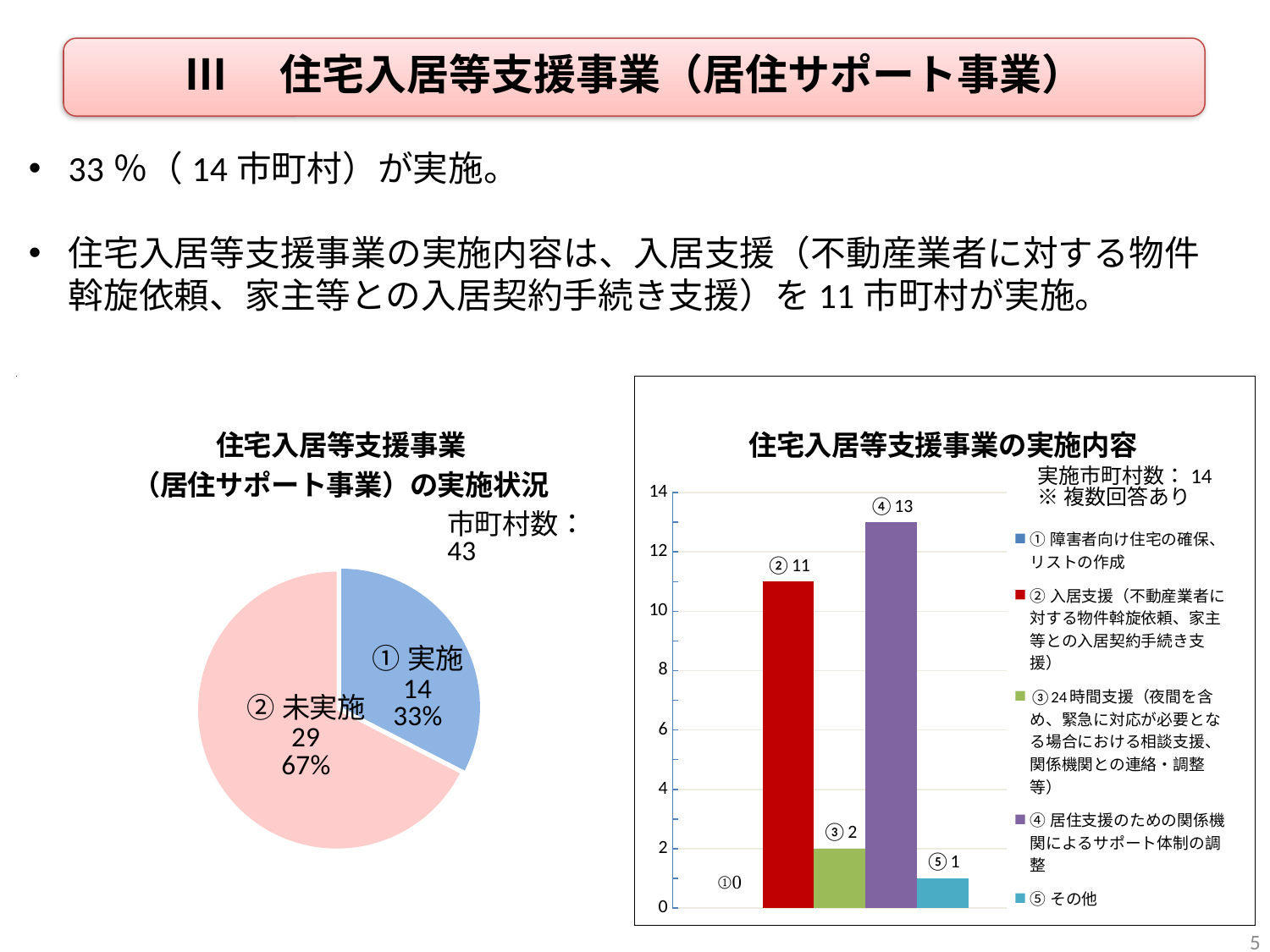

Ⅲ　住宅入居等支援事業（居住サポート事業）
33％（14市町村）が実施。

住宅入居等支援事業の実施内容は、入居支援（不動産業者に対する物件斡旋依頼、家主等との入居契約手続き支援）を11市町村が実施。

### Chart: 住宅入居等支援事業（居住サポート事業）の実施状況

| Category |
|---|

### Chart

| Category |
|---|

### Chart: 住宅入居等支援事業
（居住サポート事業）の実施状況

| Category |  |
|---|---|
| ①実施 | 14.0 |
| ②未実施 | 29.0 |

### Chart: 住宅入居等支援事業の実施内容

| Category | ①障害者向け住宅の確保、リストの作成 | ②入居支援（不動産業者に対する物件斡旋依頼、家主等との入居契約手続き支援） | ③24時間支援（夜間を含め、緊急に対応が必要となる場合における相談支援、関係機関との連絡・調整等） | ④居住支援のための関係機関によるサポート体制の調整 | ⑤その他 |
|---|---|---|---|---|---|
実施市町村数：14
※複数回答あり
5